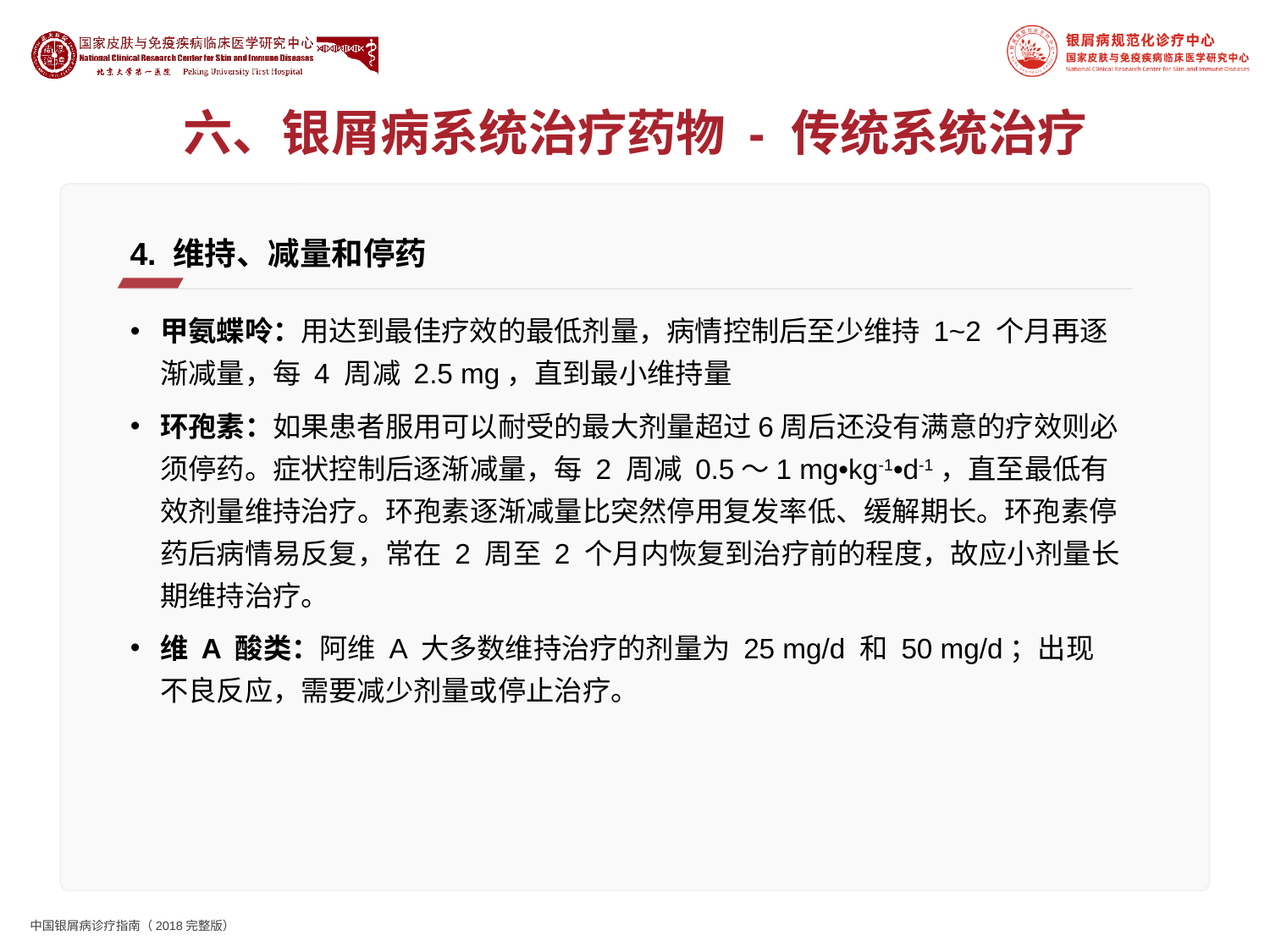

# 六、银屑病系统治疗药物 - 传统系统治疗

4. 维持、减量和停药

甲氨蝶呤：用达到最佳疗效的最低剂量，病情控制后至少维持 1~2 个月再逐渐减量，每 4 周减 2.5 mg，直到最小维持量
环孢素：如果患者服用可以耐受的最大剂量超过6周后还没有满意的疗效则必须停药。症状控制后逐渐减量，每 2 周减 0.5～1 mg•kg-1•d-1，直至最低有效剂量维持治疗。环孢素逐渐减量比突然停用复发率低、缓解期长。环孢素停药后病情易反复，常在 2 周至 2 个月内恢复到治疗前的程度，故应小剂量长期维持治疗。
维 A 酸类：阿维 A 大多数维持治疗的剂量为 25 mg/d 和 50 mg/d；出现不良反应，需要减少剂量或停止治疗。
中国银屑病诊疗指南（2018完整版）